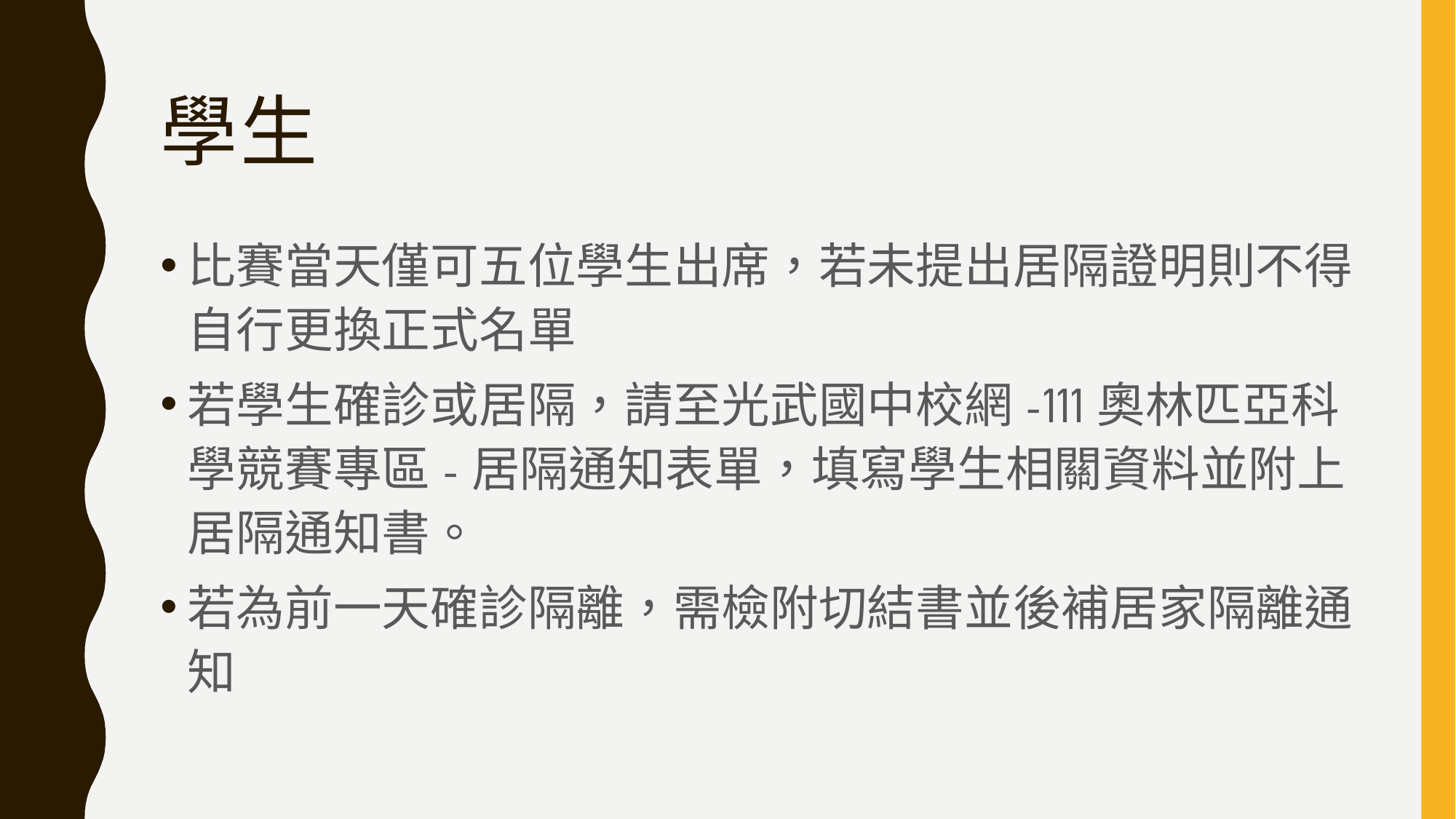

# 學生
比賽當天僅可五位學生出席，若未提出居隔證明則不得自行更換正式名單
若學生確診或居隔，請至光武國中校網-111奧林匹亞科學競賽專區-居隔通知表單，填寫學生相關資料並附上居隔通知書。
若為前一天確診隔離，需檢附切結書並後補居家隔離通知